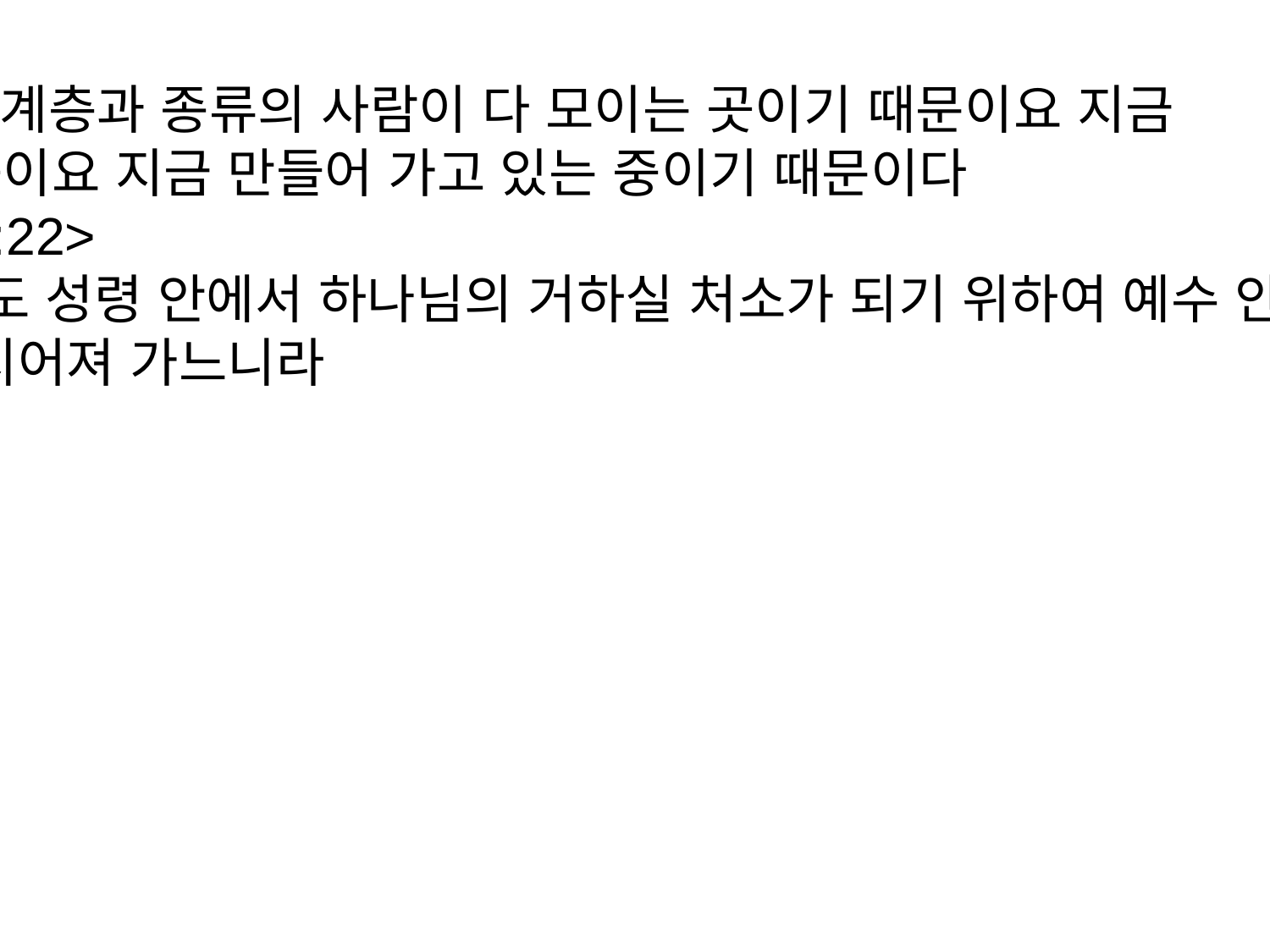

(온갖 계층과 종류의 사람이 다 모이는 곳이기 때문이요 지금 공사중이요 지금 만들어 가고 있는 중이기 때문이다
<엡2:22>
 너희도 성령 안에서 하나님의 거하실 처소가 되기 위하여 예수 안에서 함께 지어져 가느니라